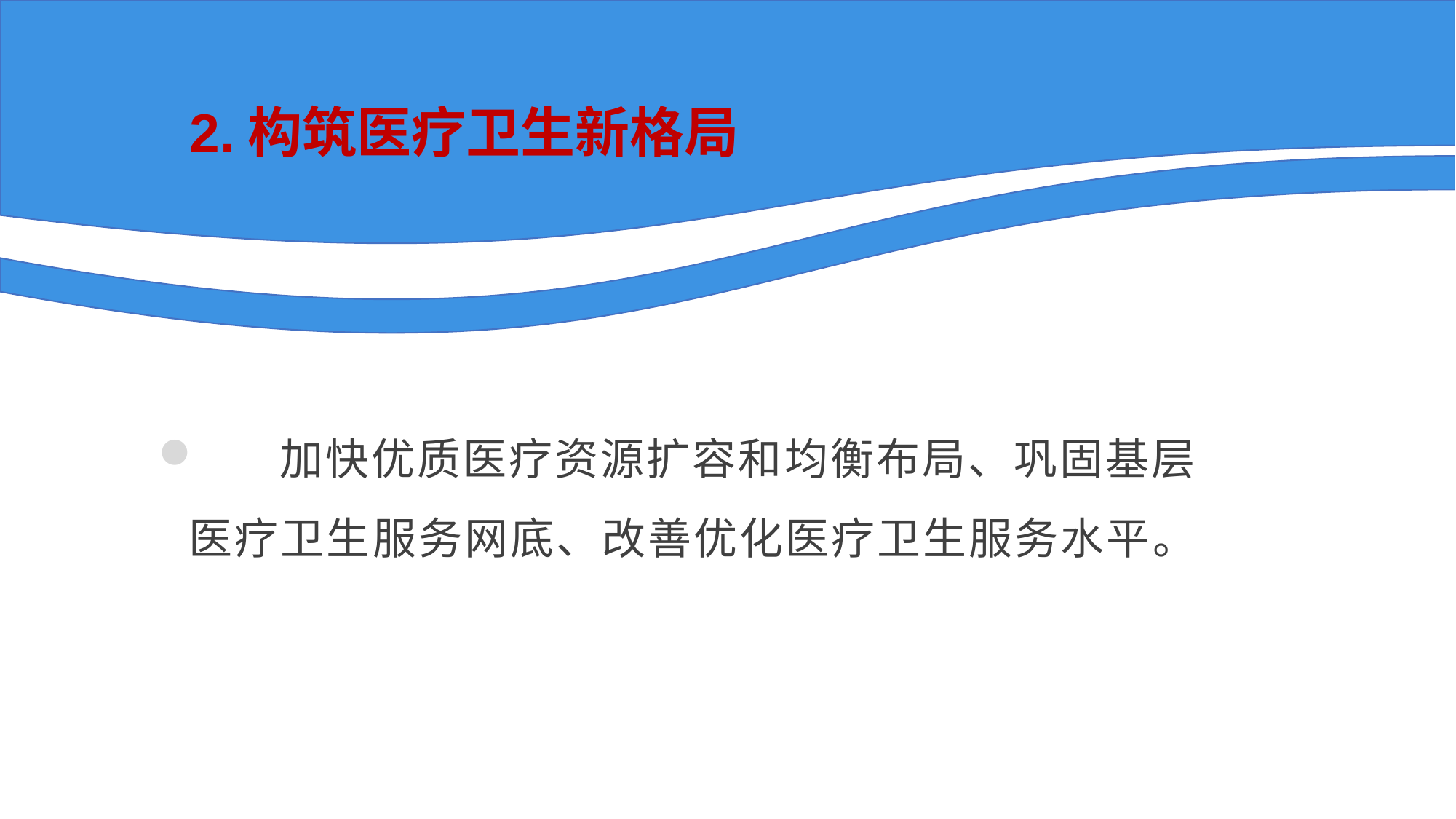

2.构筑医疗卫生新格局

      加快优质医疗资源扩容和均衡布局、巩固基层医疗卫生服务网底、改善优化医疗卫生服务水平。